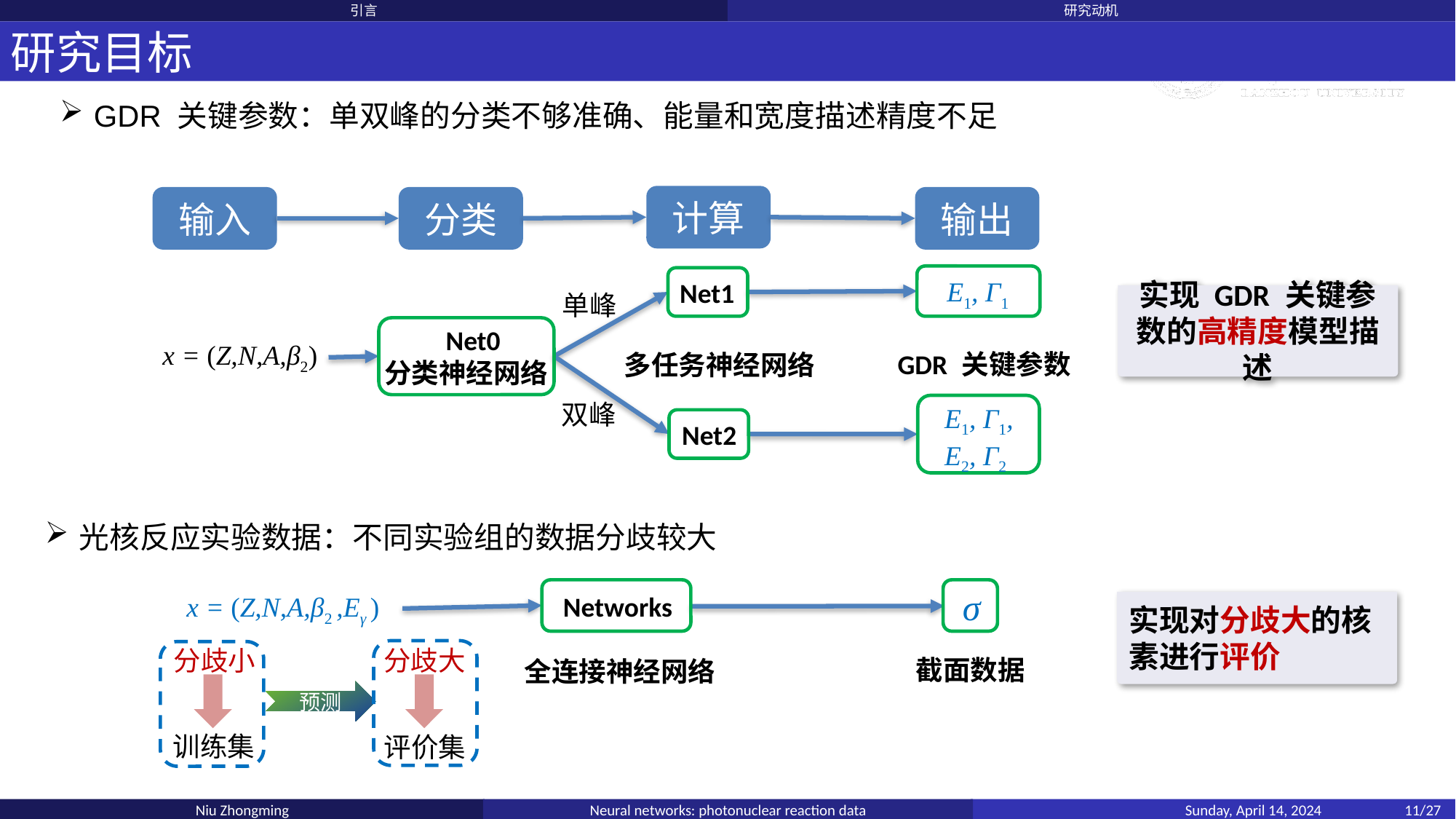

引言
研究动机
研究目标
GDR 关键参数：单双峰的分类不够准确、能量和宽度描述精度不足
计算
输入
分类
输出

E1, Γ1
Net1
单峰
实现 GDR 关键参数的高精度模型描述

        Net0
分类神经网络
x = (Z,N,A,β2)
GDR 关键参数
多任务神经网络
双峰

E1, Γ1,
E2, Γ2

Net2
光核反应实验数据：不同实验组的数据分歧较大
σ

x = (Z,N,A,β2 ,Eγ )
Networks
实现对分歧大的核素进行评价
分歧小
分歧大

预测

训练集
评价集
截面数据
全连接神经网络